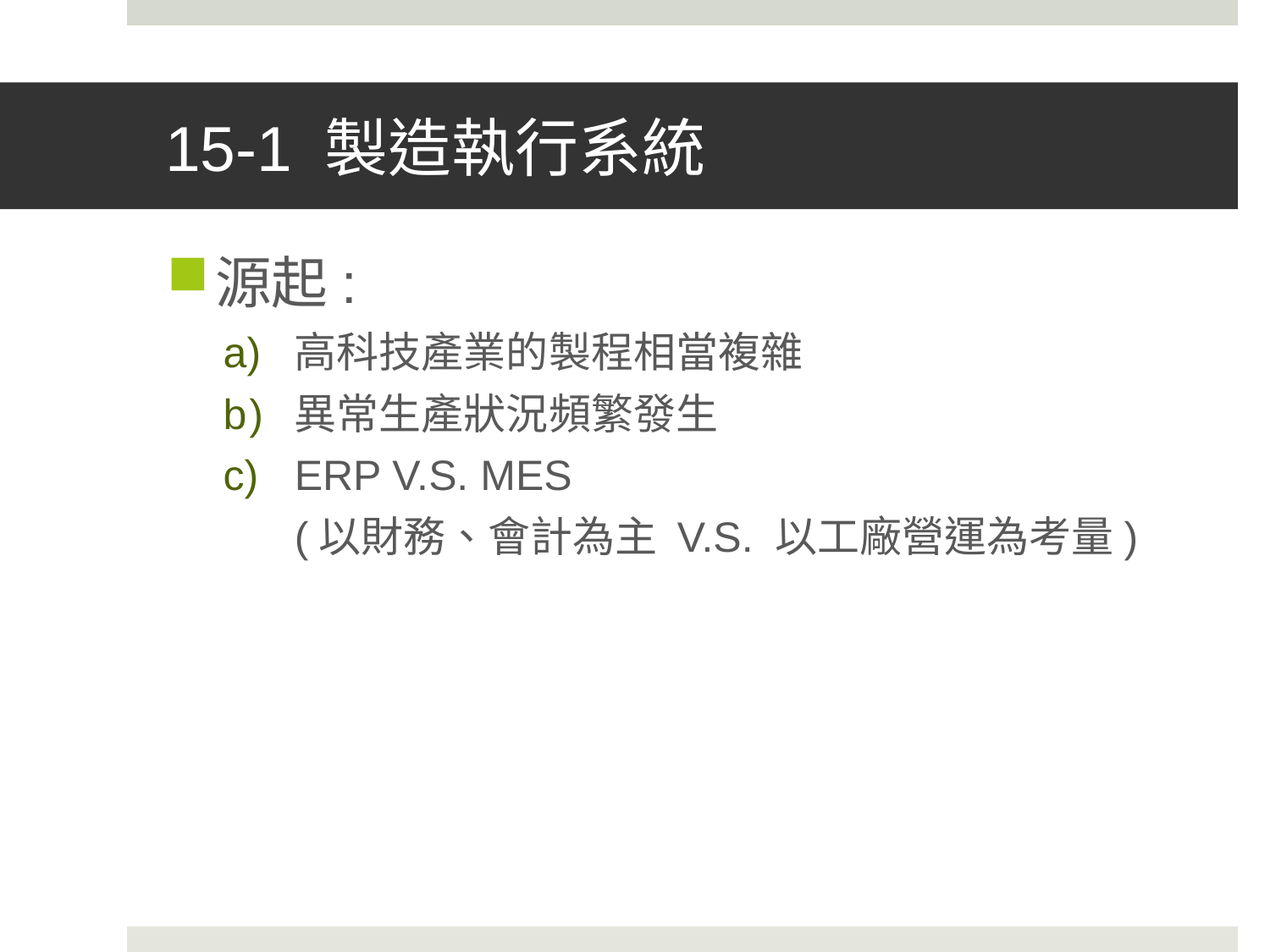

# 15-1 製造執行系統
源起:
高科技產業的製程相當複雜
異常生產狀況頻繁發生
ERP V.S. MES
	(以財務、會計為主 V.S. 以工廠營運為考量)